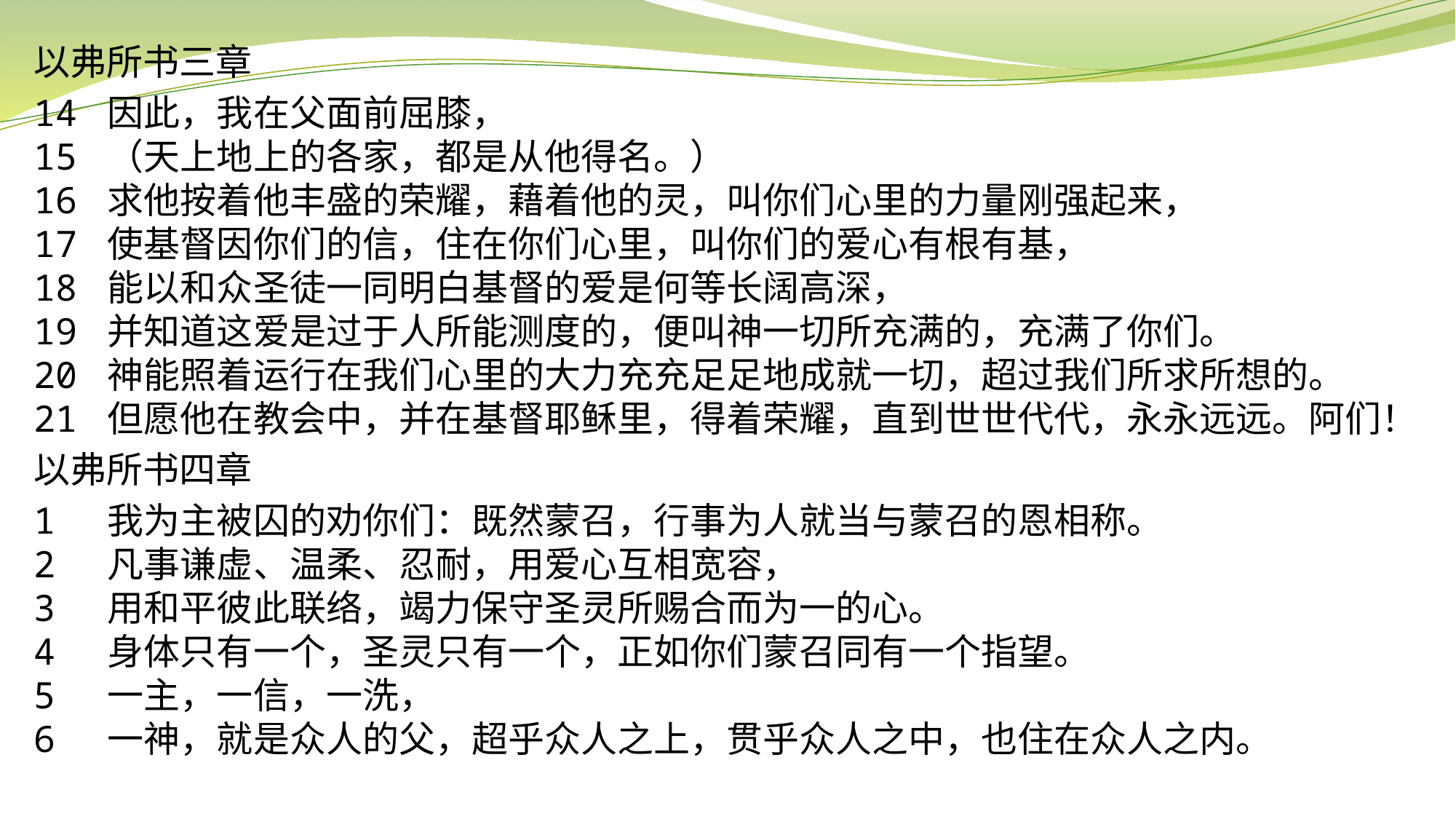

以弗所书三章
14 因此，我在父面前屈膝，
15 （天上地上的各家，都是从他得名。）
16 求他按着他丰盛的荣耀，藉着他的灵，叫你们心里的力量刚强起来，
17 使基督因你们的信，住在你们心里，叫你们的爱心有根有基，
18 能以和众圣徒一同明白基督的爱是何等长阔高深，
19 并知道这爱是过于人所能测度的，便叫神一切所充满的，充满了你们。
20 神能照着运行在我们心里的大力充充足足地成就一切，超过我们所求所想的。
21 但愿他在教会中，并在基督耶稣里，得着荣耀，直到世世代代，永永远远。阿们！
以弗所书四章
1  我为主被囚的劝你们：既然蒙召，行事为人就当与蒙召的恩相称。
2  凡事谦虚、温柔、忍耐，用爱心互相宽容，
3  用和平彼此联络，竭力保守圣灵所赐合而为一的心。
4  身体只有一个，圣灵只有一个，正如你们蒙召同有一个指望。
5  一主，一信，一洗，
6  一神，就是众人的父，超乎众人之上，贯乎众人之中，也住在众人之内。